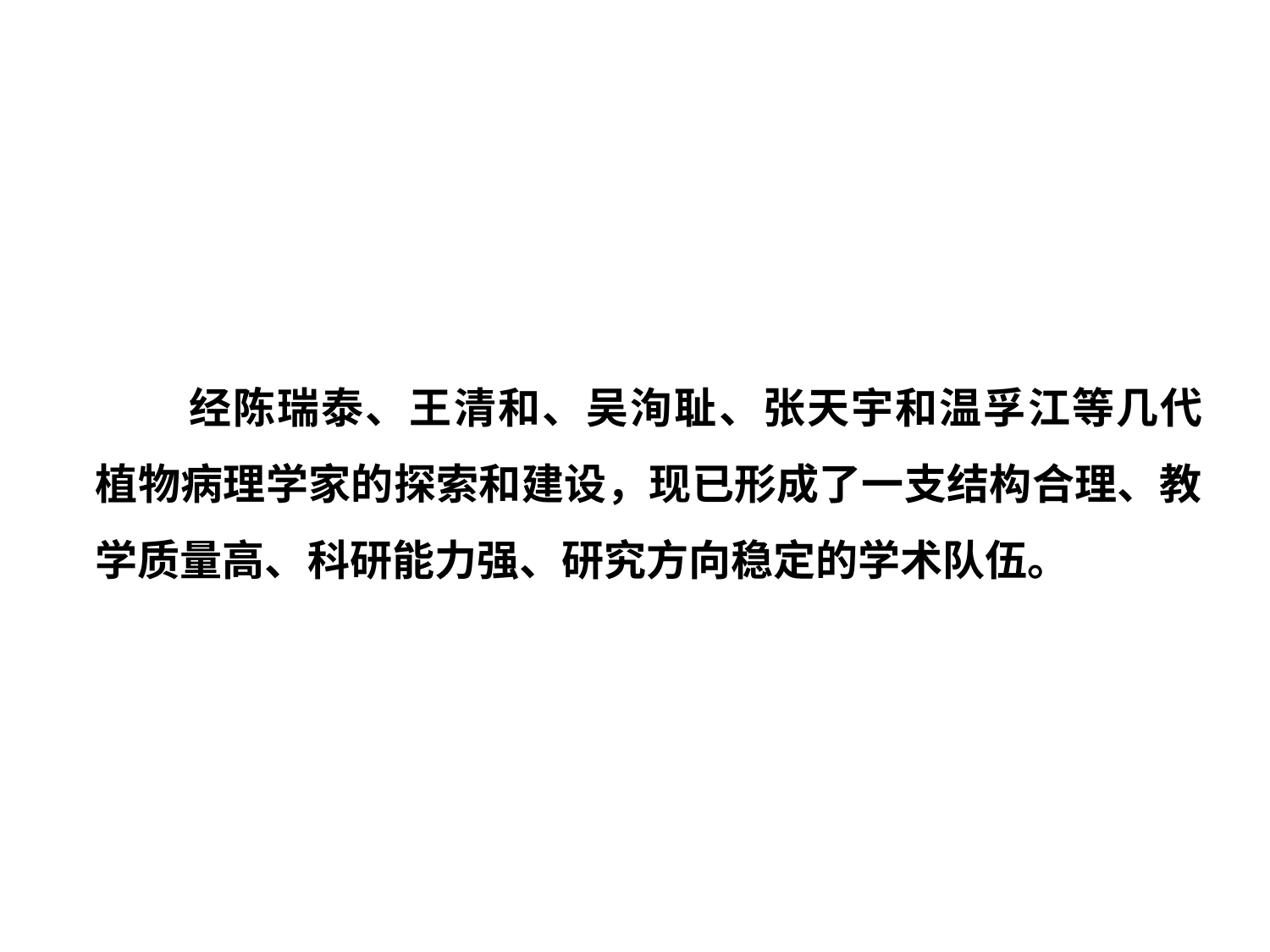

经陈瑞泰、王清和、吴洵耻、张天宇和温孚江等几代植物病理学家的探索和建设，现已形成了一支结构合理、教学质量高、科研能力强、研究方向稳定的学术队伍。